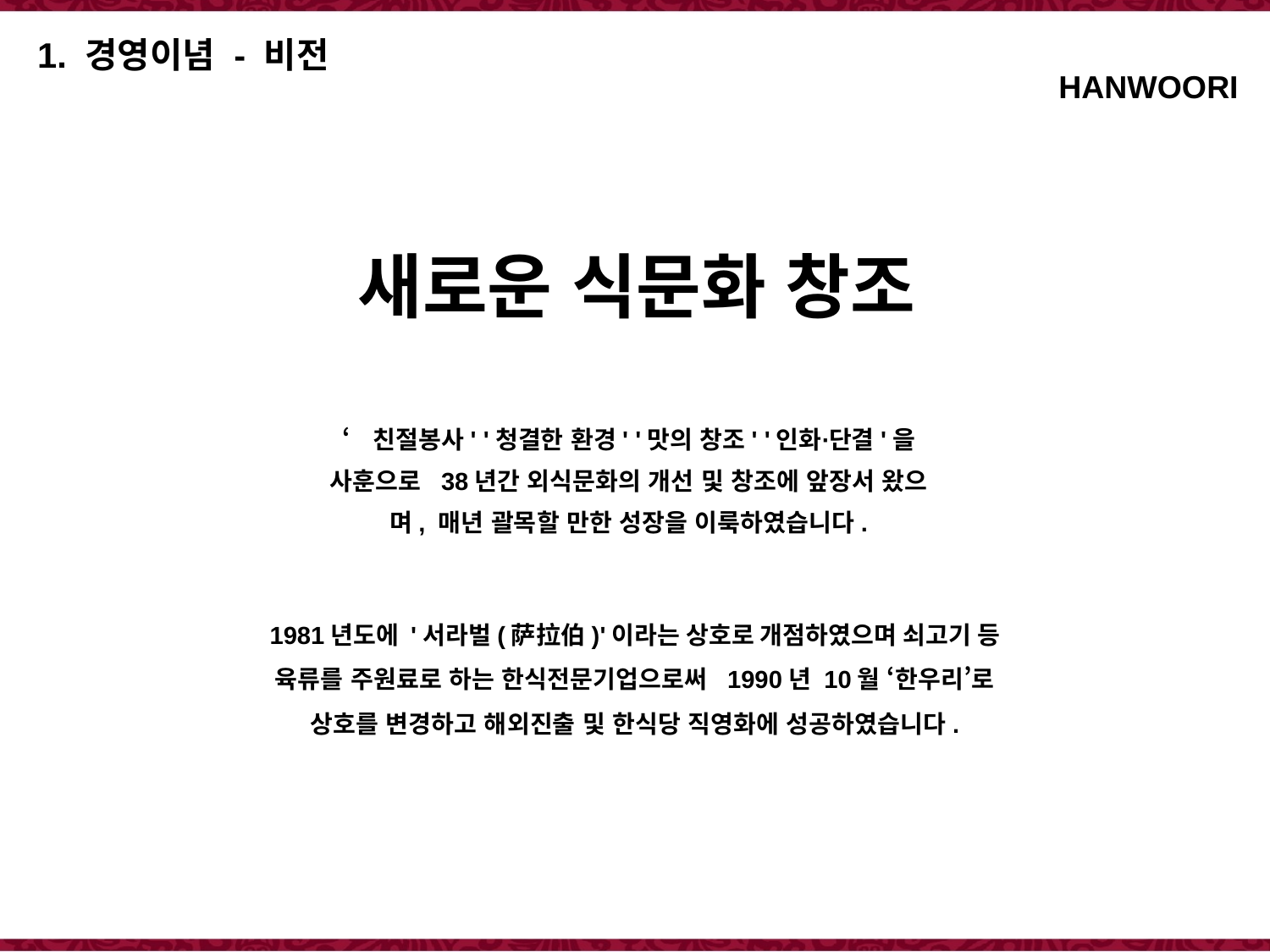

1. 경영이념 - 비전
   HANWOORI
새로운 식문화 창조
‘친절봉사' '청결한 환경' '맛의 창조' '인화∙단결'을 사훈으로  38년간 외식문화의 개선 및 창조에 앞장서 왔으며, 매년 괄목할 만한 성장을 이룩하였습니다.
1981년도에 '서라벌(萨拉伯)'이라는 상호로 개점하였으며 쇠고기 등 육류를 주원료로 하는 한식전문기업으로써  1990년 10월 ‘한우리’로 상호를 변경하고 해외진출 및 한식당 직영화에 성공하였습니다.